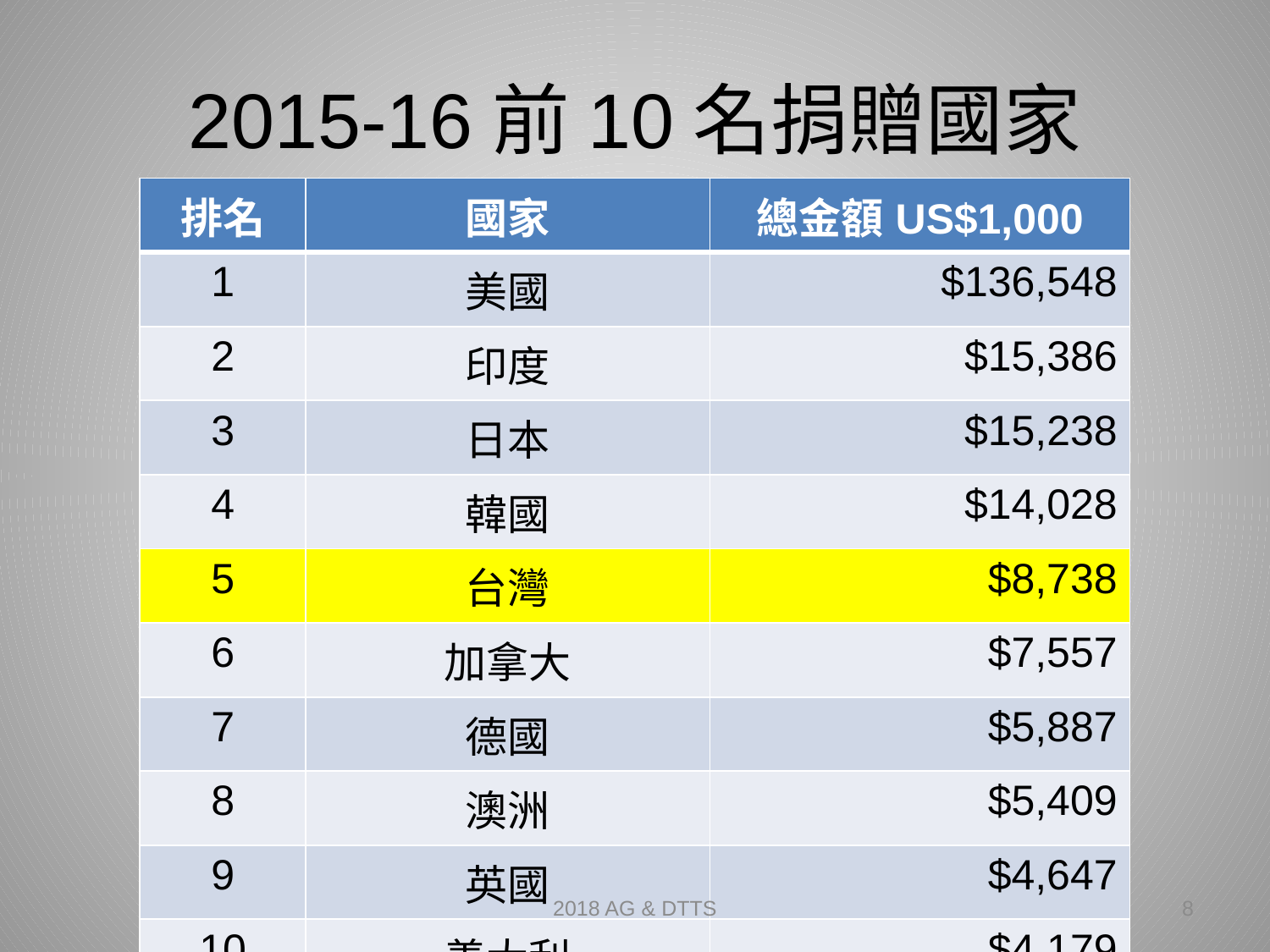

# 2015-16前10名捐贈國家
| 排名 | 國家 | 總金額US$1,000 |
| --- | --- | --- |
| 1 | 美國 | $136,548 |
| 2 | 印度 | $15,386 |
| 3 | 日本 | $15,238 |
| 4 | 韓國 | $14,028 |
| 5 | 台灣 | $8,738 |
| 6 | 加拿大 | $7,557 |
| 7 | 德國 | $5,887 |
| 8 | 澳洲 | $5,409 |
| 9 | 英國 | $4,647 |
| 10 | 義大利 | $4,179 |
2018 AG & DTTS
8